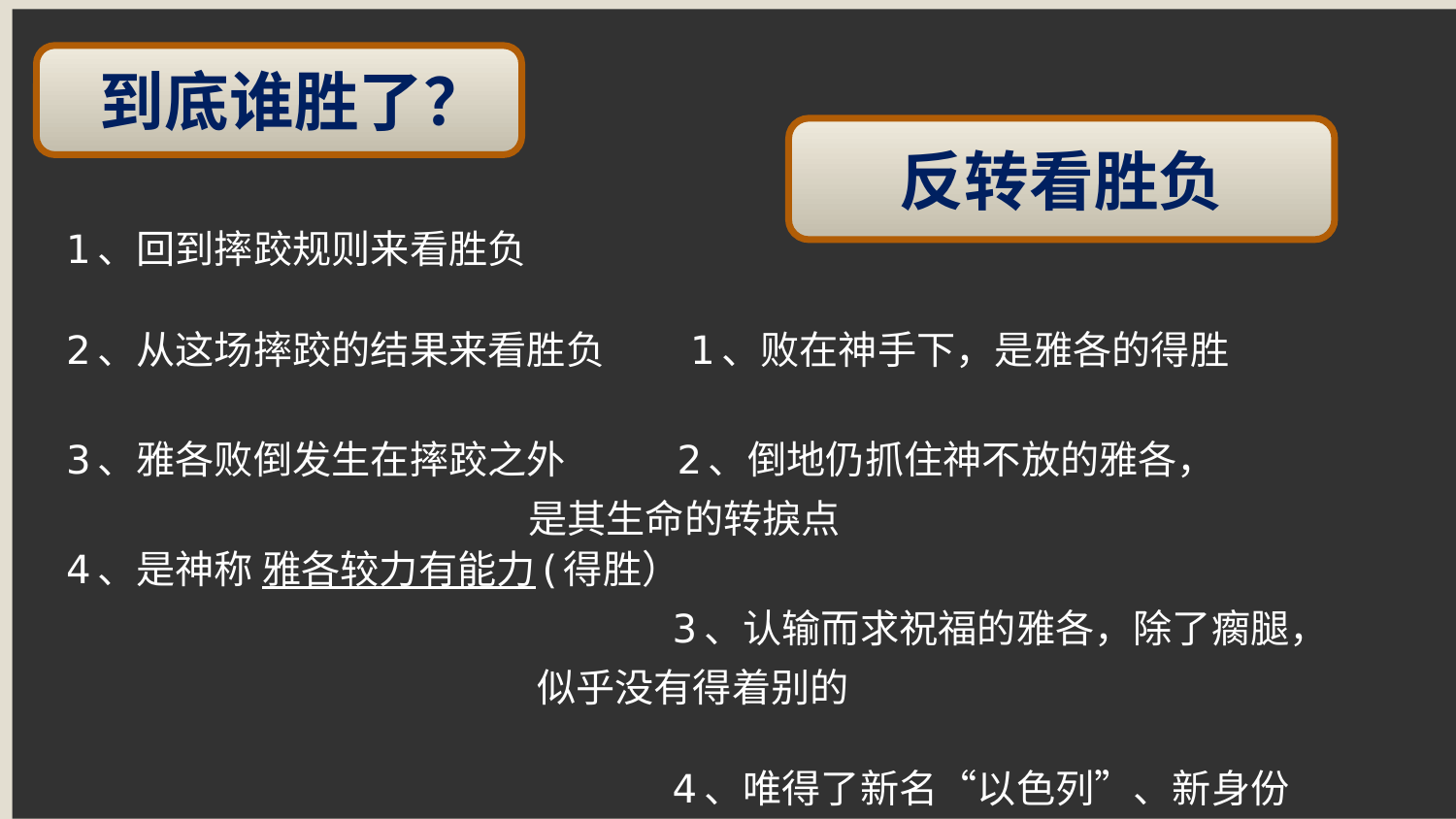

1、回到摔跤规则来看胜负

  2、从这场摔跤的结果来看胜负         1、败在神手下，是雅各的得胜

  3、雅各败倒发生在摔跤之外            2、倒地仍抓住神不放的雅各，
                                                       是其生命的转捩点
  4、是神称 雅各较力有能力(得胜）
                                                   3、认输而求祝福的雅各，除了瘸腿，
                                                        似乎没有得着别的

                                                   4、唯得了新名“以色列”、新身份
 到底谁胜了？
反转看胜负